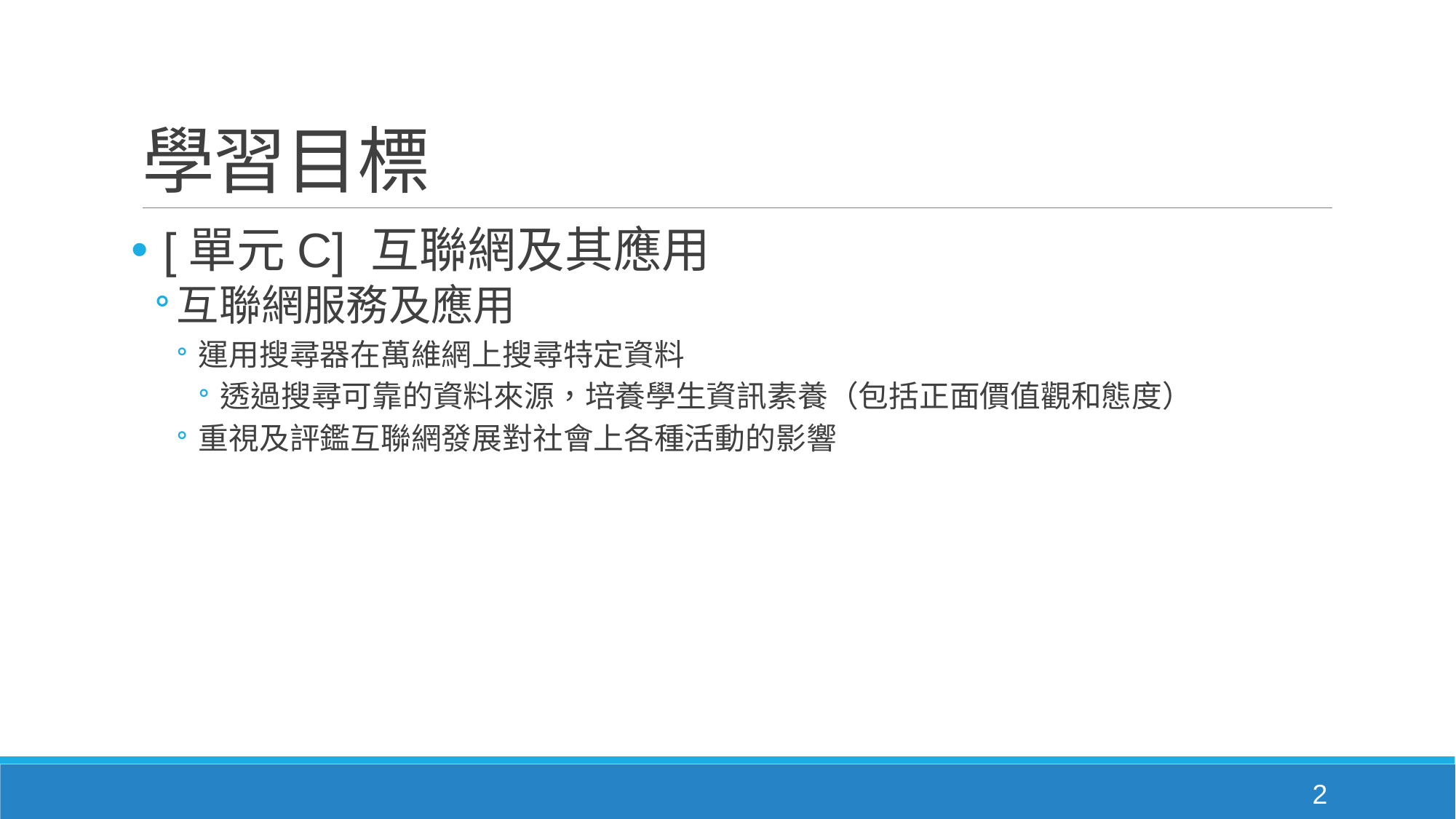

# 學習目標
[單元C] 互聯網及其應用
互聯網服務及應用
運用搜尋器在萬維網上搜尋特定資料
透過搜尋可靠的資料來源，培養學生資訊素養（包括正面價值觀和態度）
重視及評鑑互聯網發展對社會上各種活動的影響

2